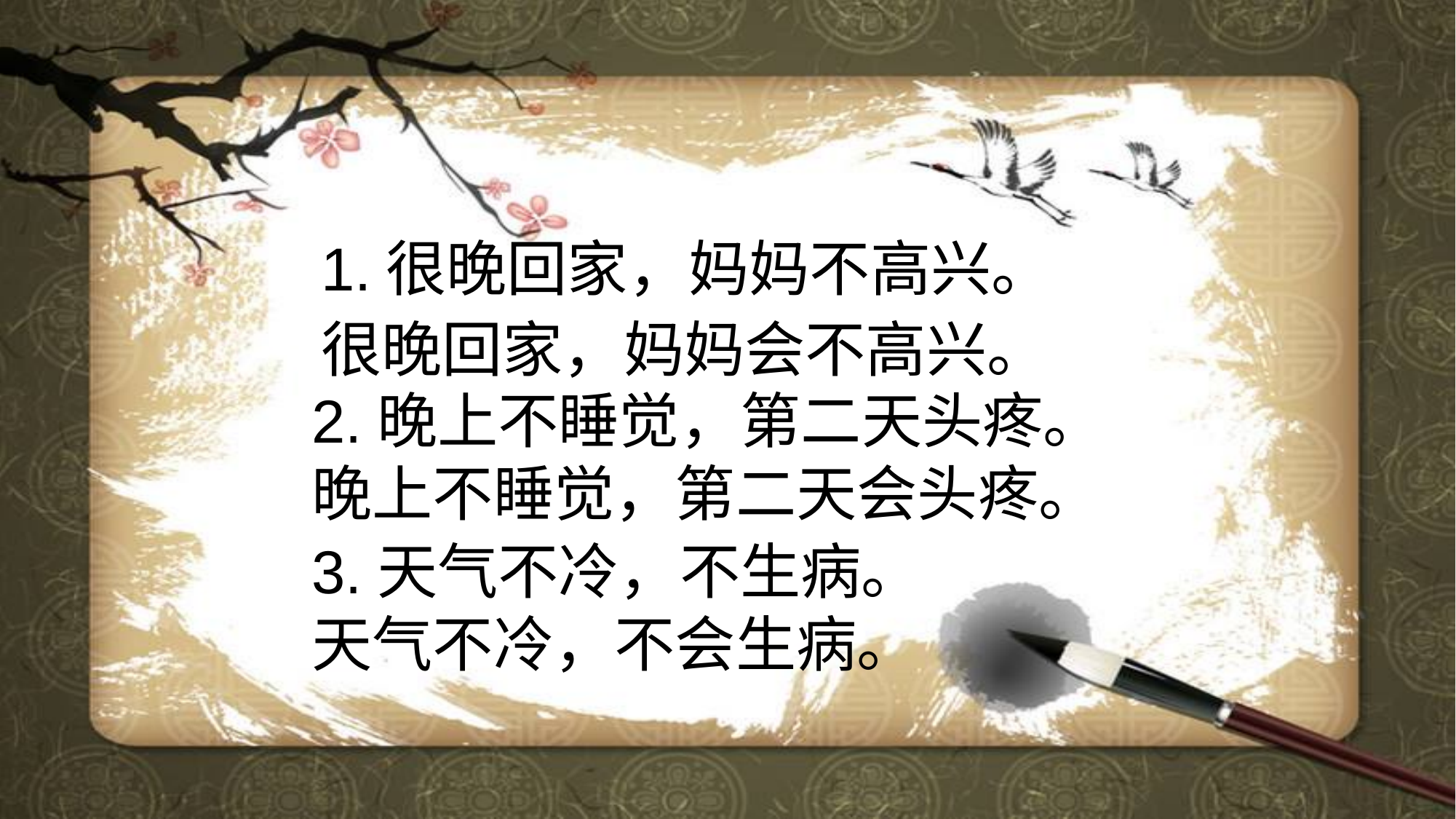

1.很晚回家，妈妈不高兴。
很晚回家，妈妈会不高兴。

2.晚上不睡觉，第二天头疼。
晚上不睡觉，第二天会头疼。
3.天气不冷，不生病。
天气不冷，不会生病。